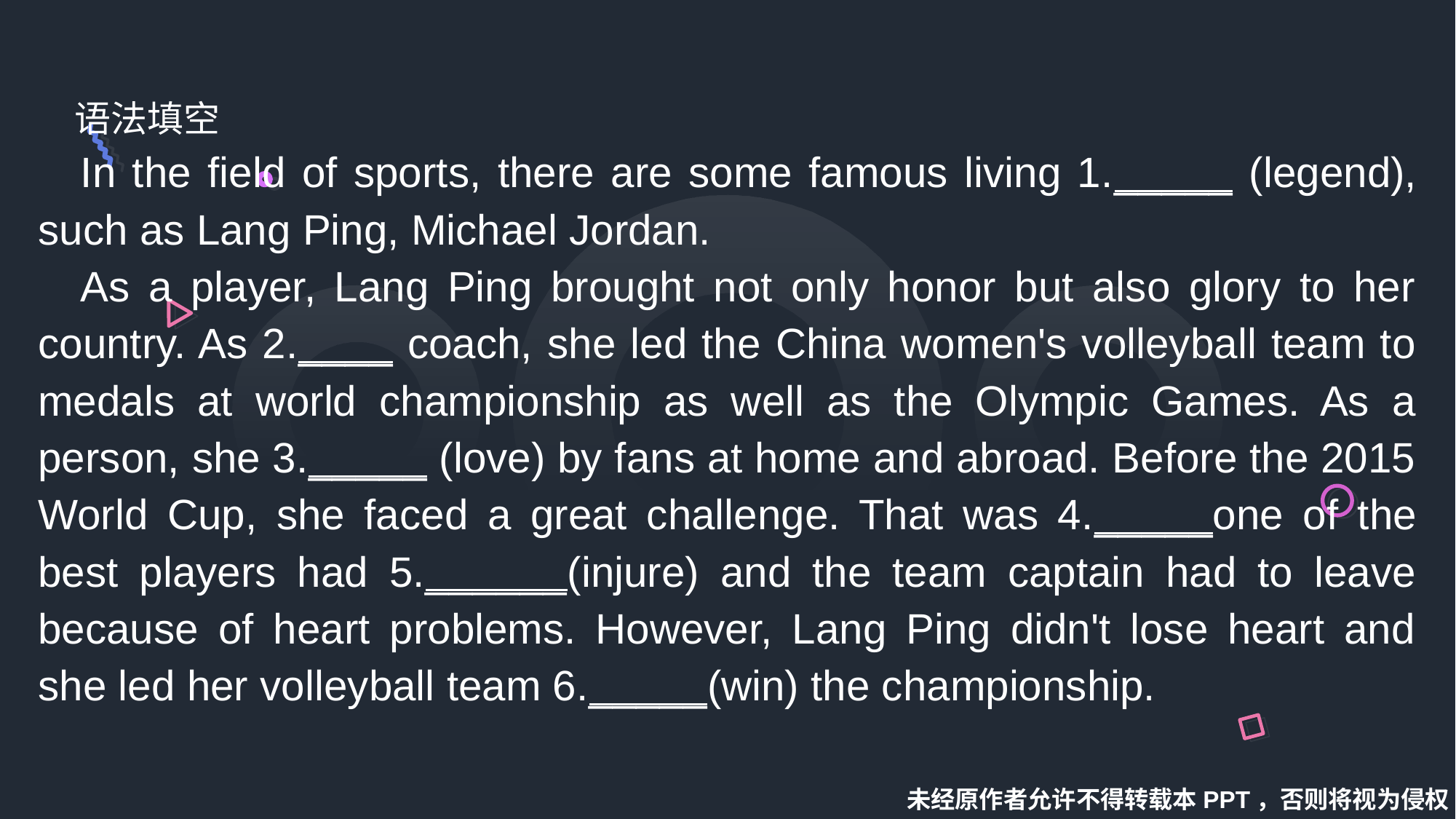

语法填空
In the field of sports, there are some famous living 1._____ (legend), such as Lang Ping, Michael Jordan.
As a player, Lang Ping brought not only honor but also glory to her country. As 2.____ coach, she led the China women's volleyball team to medals at world championship as well as the Olympic Games. As a person, she 3._____ (love) by fans at home and abroad. Before the 2015 World Cup, she faced a great challenge. That was 4._____one of the best players had 5.______(injure) and the team captain had to leave because of heart problems. However, Lang Ping didn't lose heart and she led her volleyball team 6._____(win) the championship.